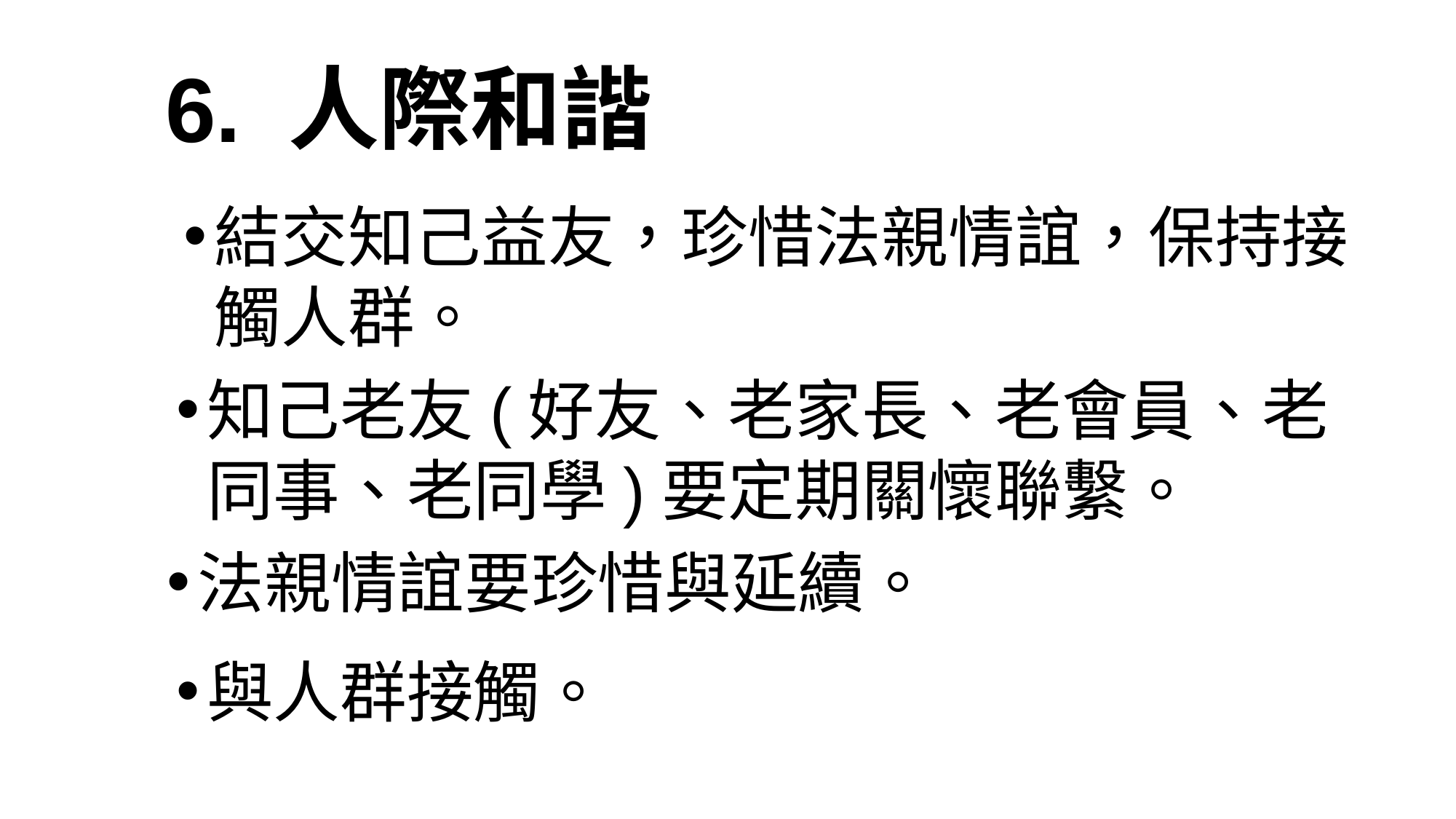

# 6. 人際和諧
結交知己益友，珍惜法親情誼，保持接觸人群。
知己老友(好友、老家長、老會員、老同事、老同學)要定期關懷聯繫。
法親情誼要珍惜與延續。
與人群接觸。